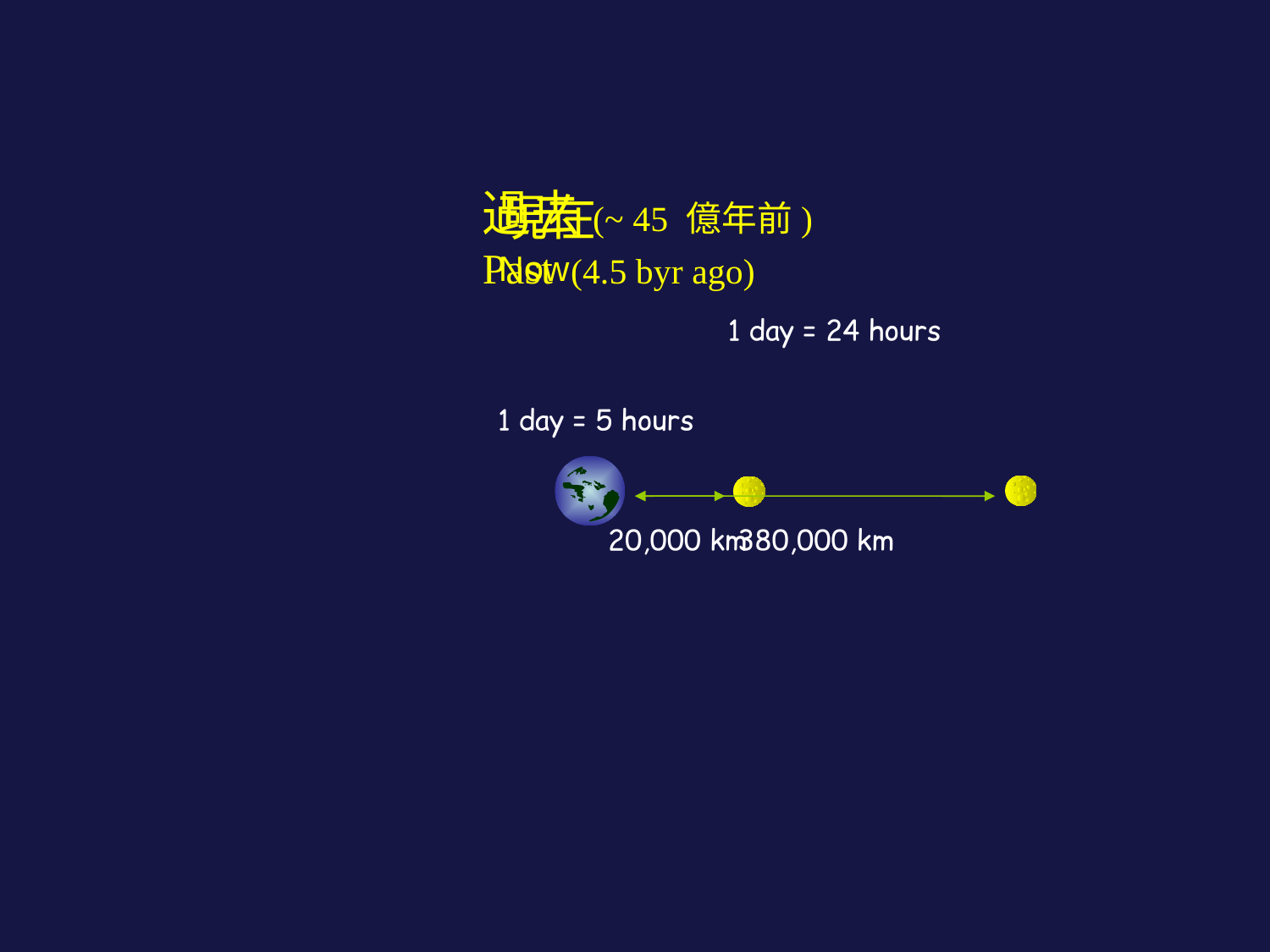

過去(~ 45 億年前)
Past  (4.5 byr ago)
現在
Now
1 day = 24 hours
1 day = 5 hours

20,000 km
380,000 km